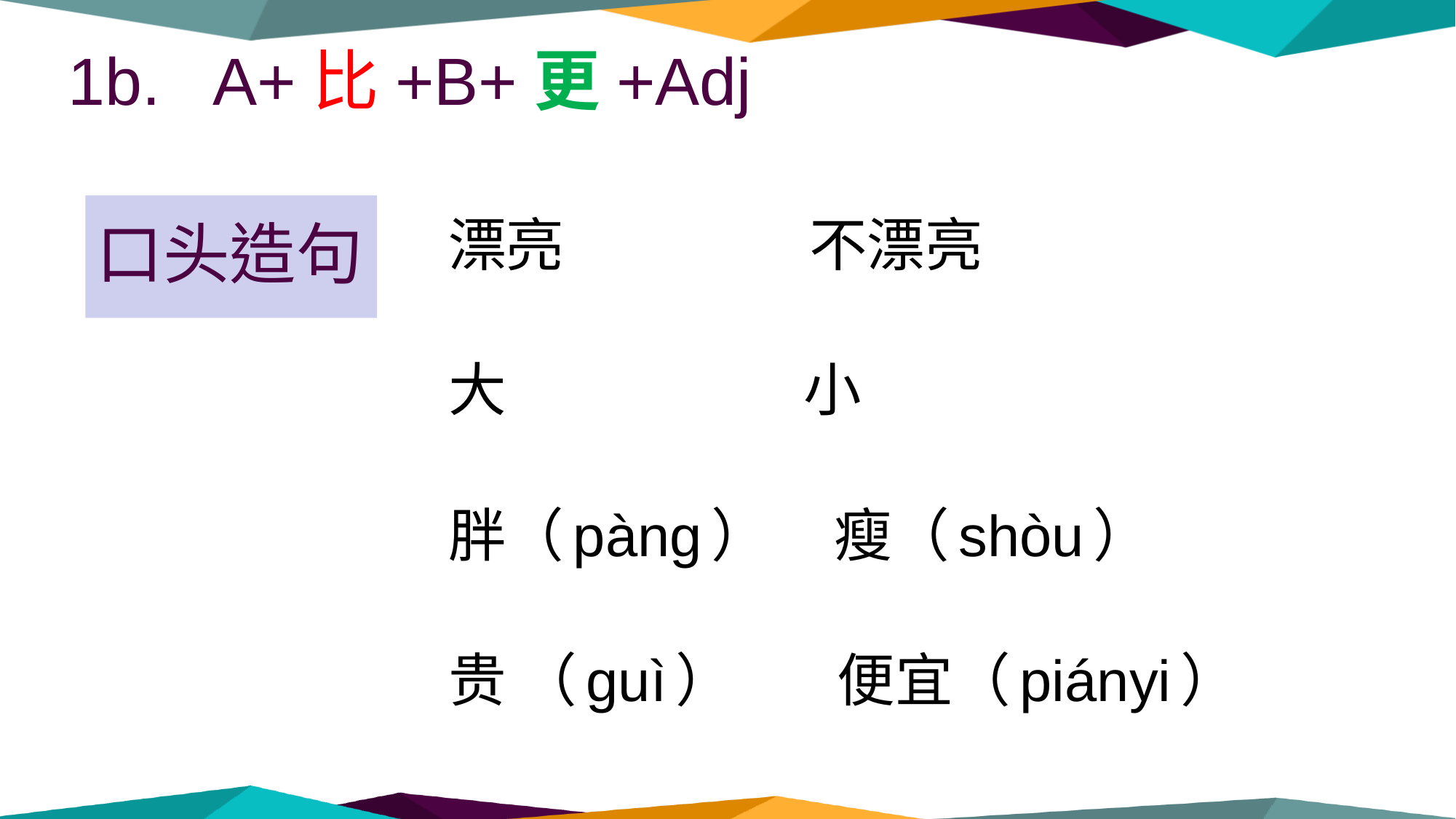

1b.   A+比+B+更+Adj
# 口头造句
漂亮                   不漂亮

大                       小

胖（pàng）     瘦（shòu）

贵 （guì）        便宜（piányi）